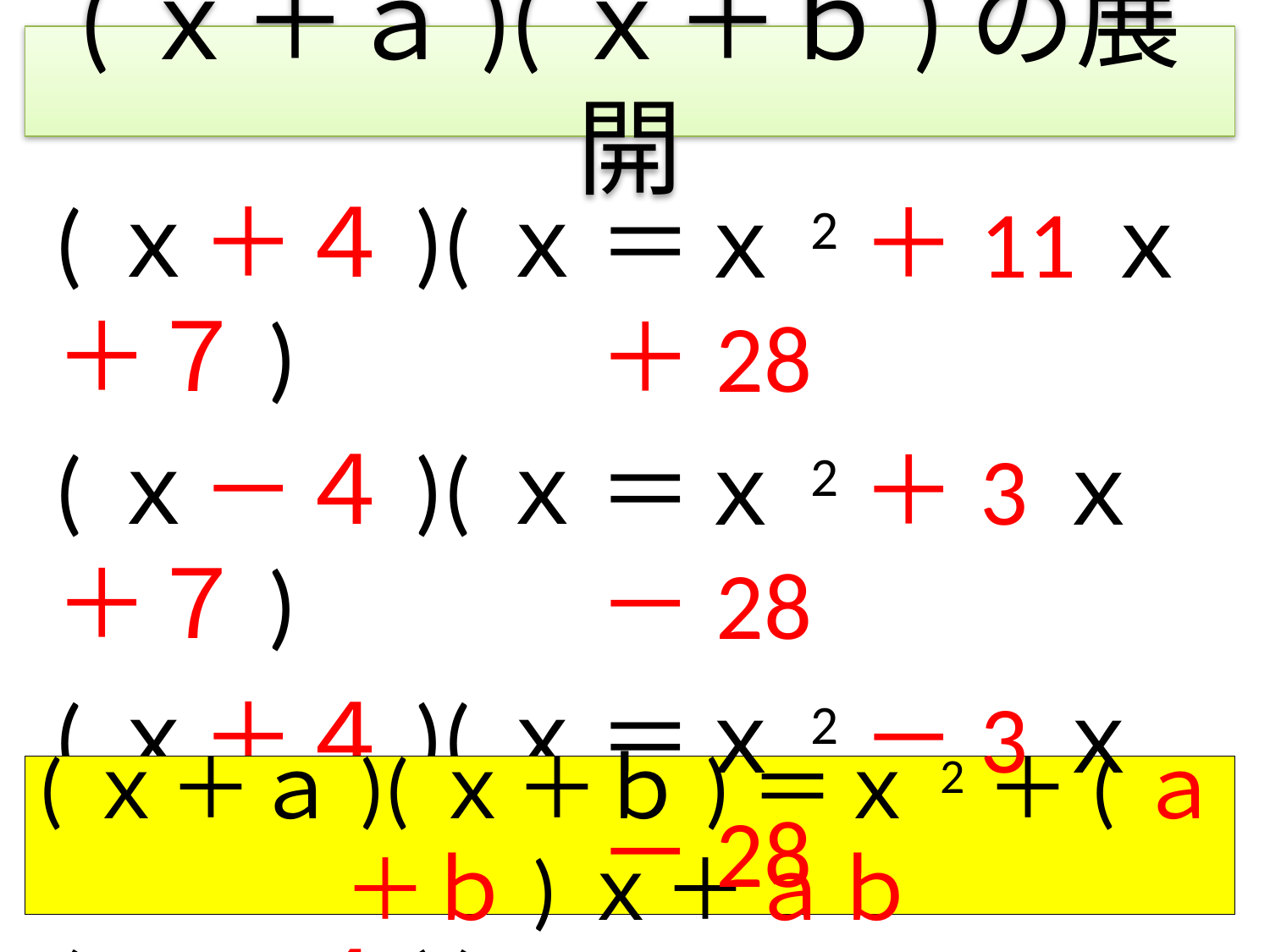

# (ｘ＋ａ)(ｘ＋ｂ)の展開
(ｘ＋４)(ｘ＋７)
(ｘ－４)(ｘ＋７)
(ｘ＋４)(ｘ－７)
(ｘ－４)(ｘ－７)

＝ｘ2＋11ｘ＋28
＝ｘ2＋3ｘ－28
＝ｘ2－3ｘ－28
＝ｘ2－11ｘ＋28

(ｘ＋ａ)(ｘ＋ｂ)＝ｘ2＋(ａ＋ｂ)ｘ＋ａｂ